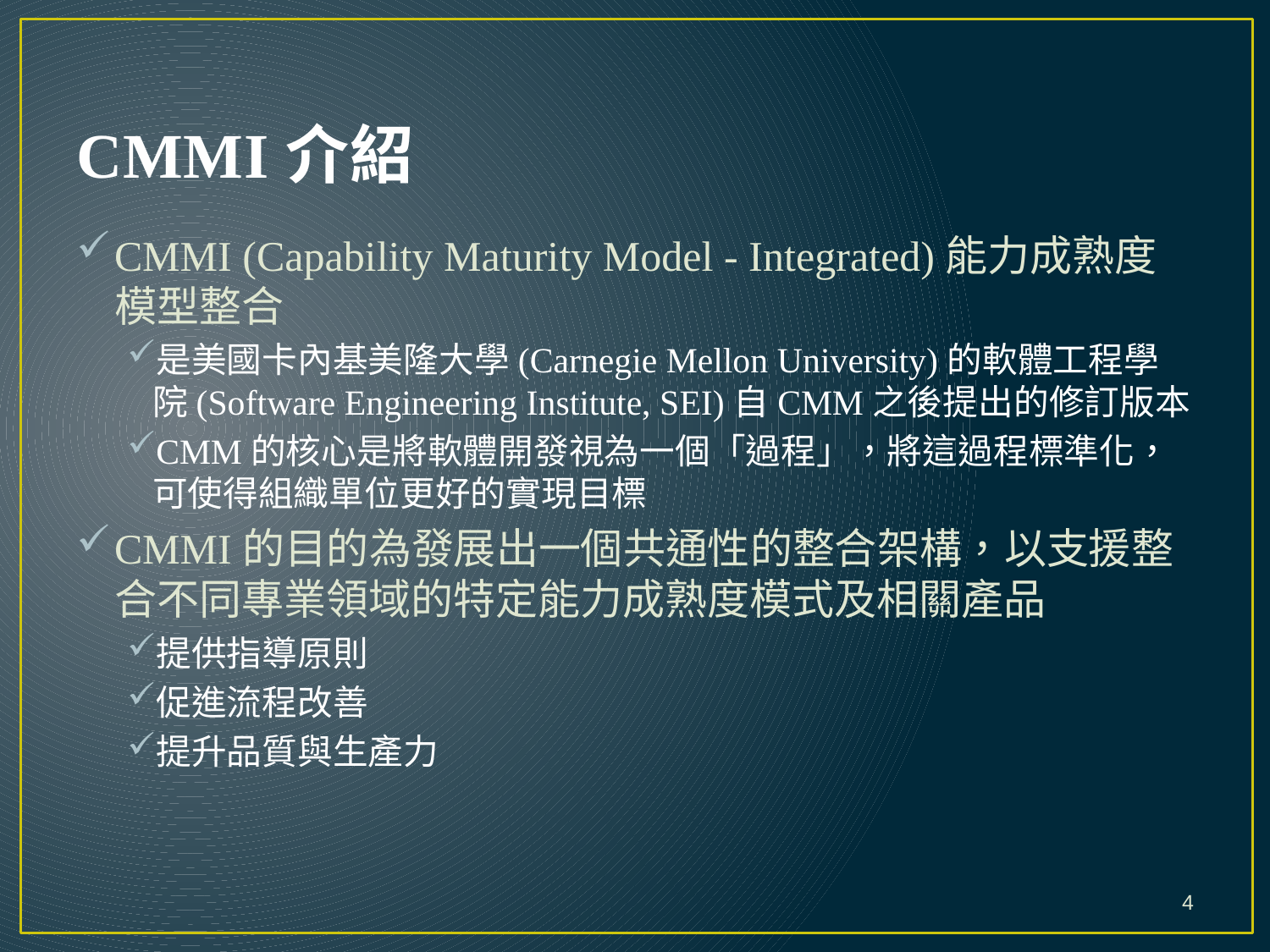

# CMMI介紹
CMMI (Capability Maturity Model - Integrated)能力成熟度模型整合
是美國卡內基美隆大學(Carnegie Mellon University)的軟體工程學院(Software Engineering Institute, SEI)自CMM之後提出的修訂版本
CMM的核心是將軟體開發視為一個「過程」，將這過程標準化，可使得組織單位更好的實現目標
CMMI的目的為發展出一個共通性的整合架構，以支援整合不同專業領域的特定能力成熟度模式及相關產品
提供指導原則
促進流程改善
提升品質與生產力
4